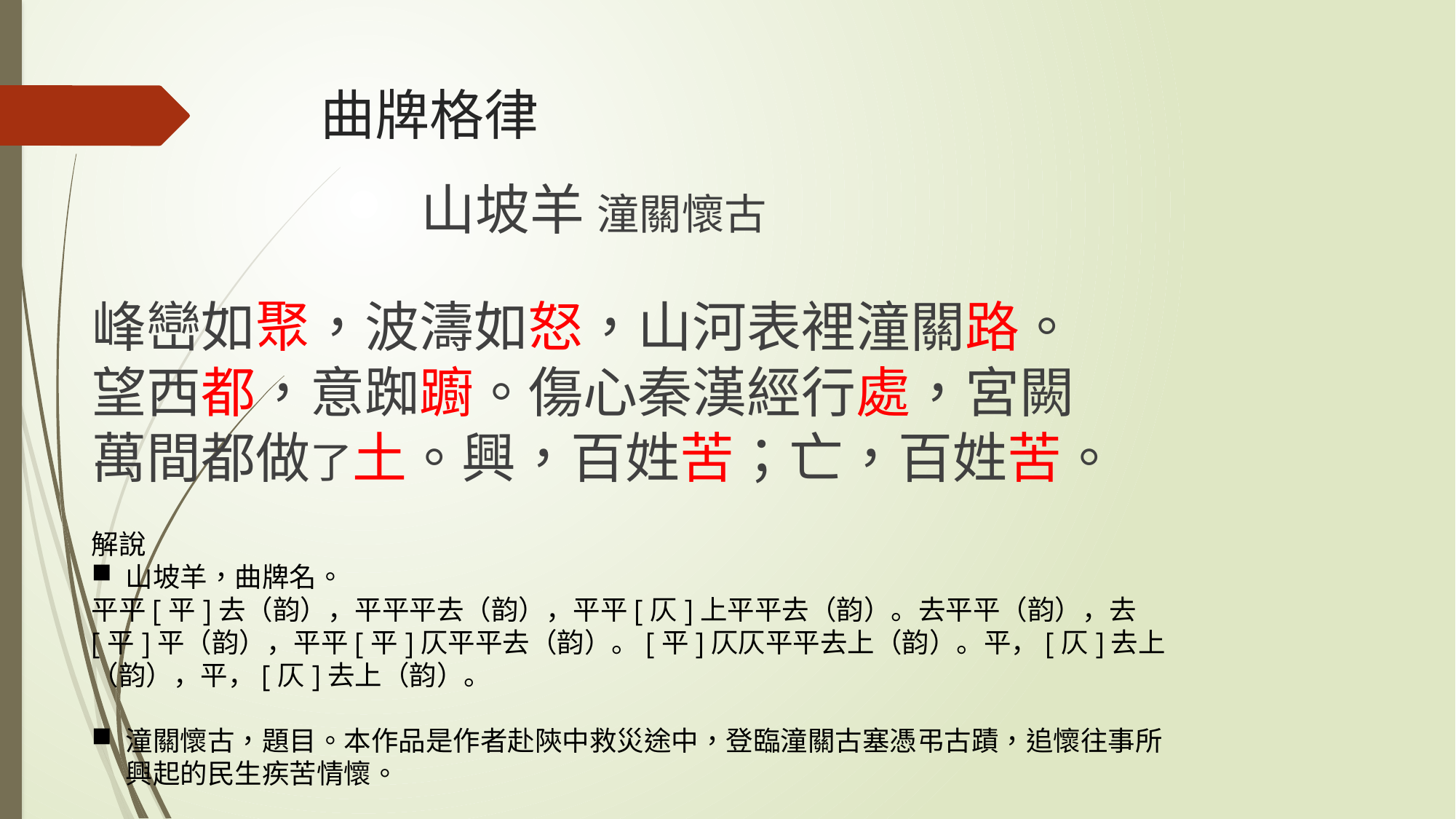

# 曲牌格律
山坡羊 潼關懷古

峰巒如聚，波濤如怒，山河表裡潼關路。望西都，意踟躕。傷心秦漢經行處，宮闕萬間都做了土。興，百姓苦；亡，百姓苦。

解說
山坡羊，曲牌名。
平平[平]去（韵），平平平去（韵），平平[仄]上平平去（韵）。去平平（韵），去[平]平（韵），平平[平]仄平平去（韵）。[平]仄仄平平去上（韵）。平，[仄]去上（韵），平，[仄]去上（韵）。

潼關懷古，題目。本作品是作者赴陝中救災途中，登臨潼關古塞憑弔古蹟，追懷往事所興起的民生疾苦情懷。